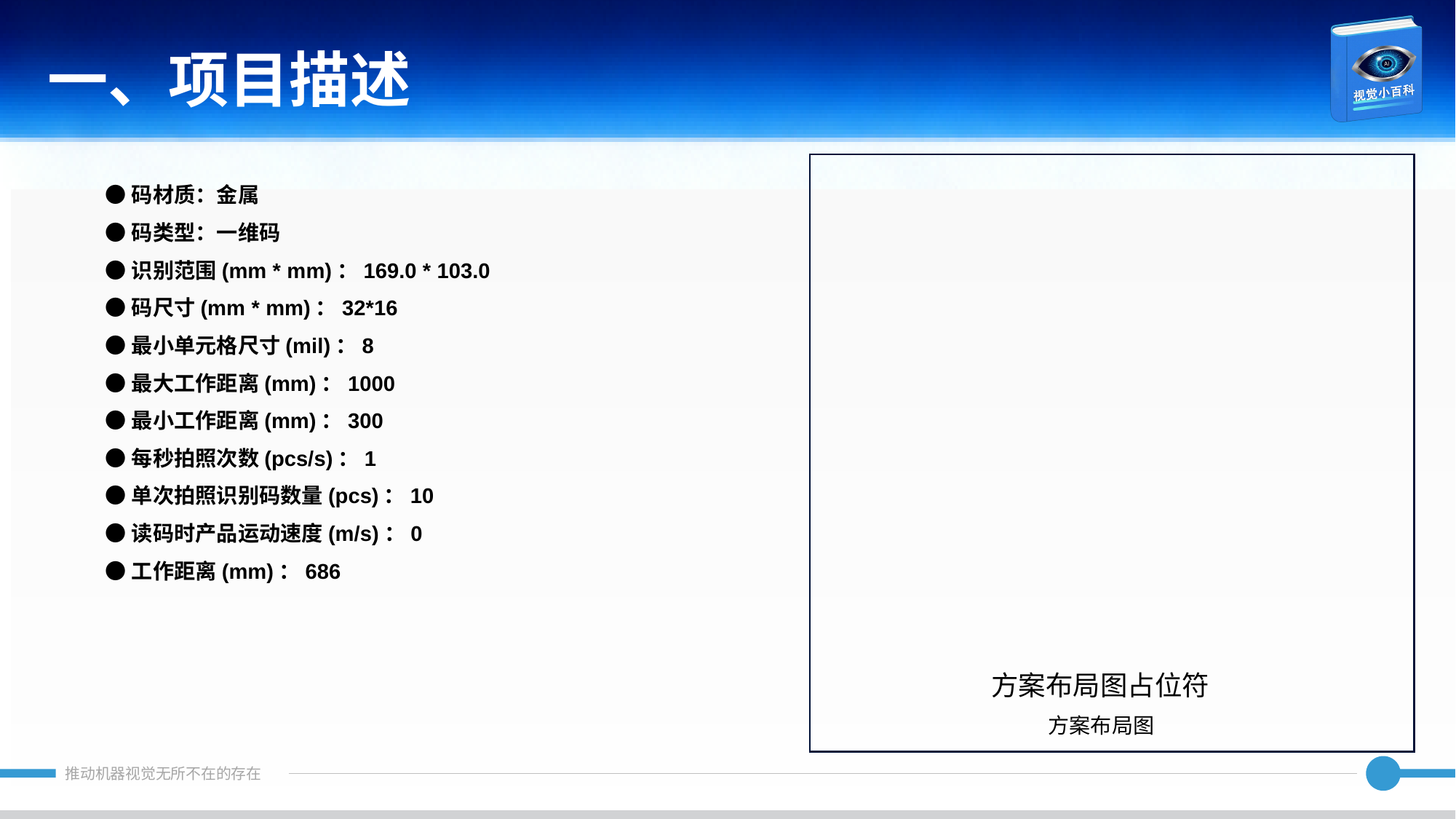

一、项目描述

●码材质：金属
●码类型：一维码
●识别范围(mm * mm)：169.0 * 103.0
●码尺寸(mm * mm)：32*16
●最小单元格尺寸(mil)：8
●最大工作距离(mm)：1000
●最小工作距离(mm)：300
●每秒拍照次数(pcs/s)：1
●单次拍照识别码数量(pcs)：10
●读码时产品运动速度(m/s)：0
●工作距离(mm)：686

方案布局图占位符
方案布局图
3